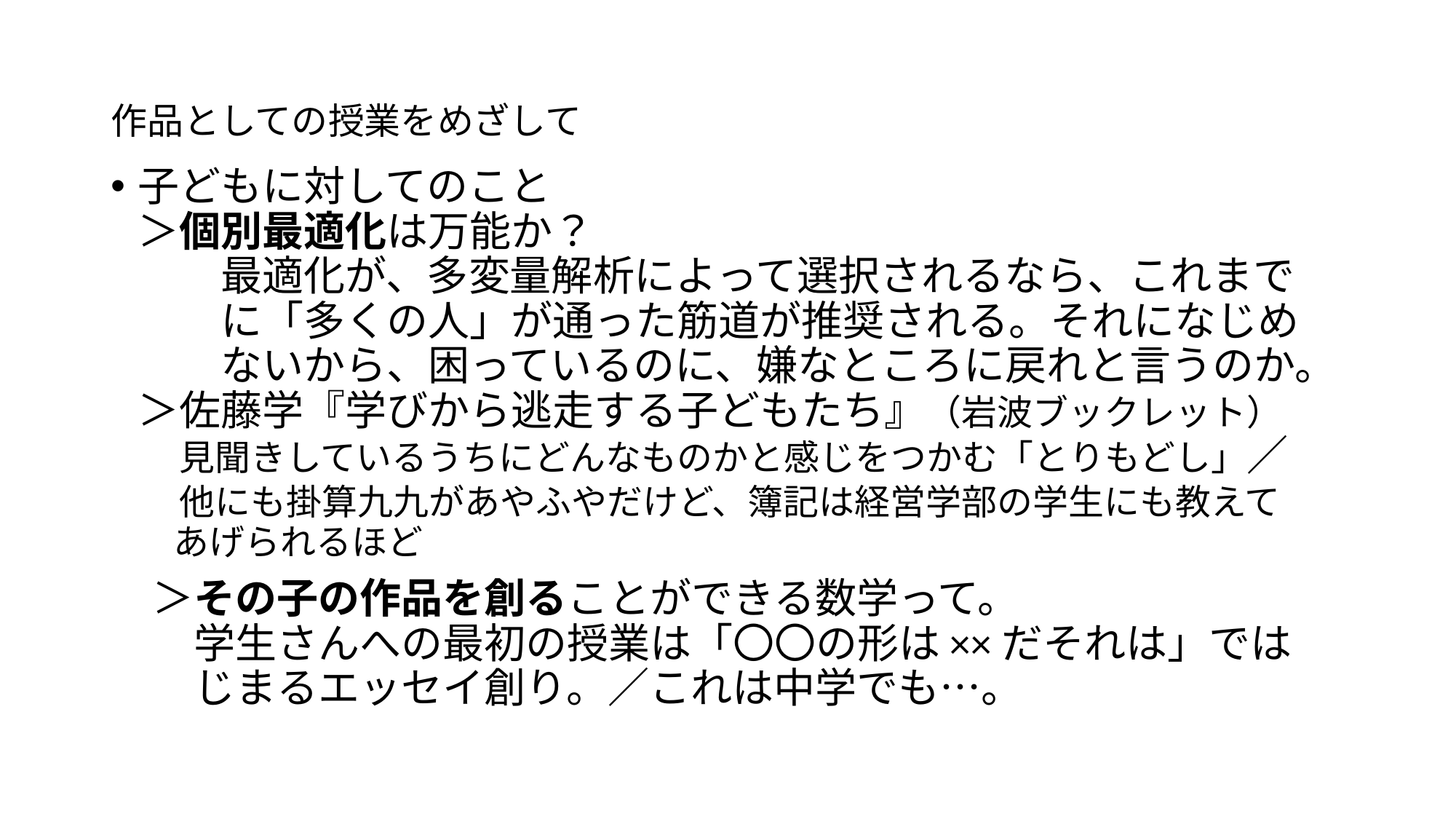

# 作品としての授業をめざして
子どもに対してのこと
＞個別最適化は万能か？
　　最適化が、多変量解析によって選択されるなら、これまで
　　に「多くの人」が通った筋道が推奨される。それになじめ
　　ないから、困っているのに、嫌なところに戻れと言うのか。
＞佐藤学『学びから逃走する子どもたち』（岩波ブックレット）
　見聞きしているうちにどんなものかと感じをつかむ「とりもどし」／　
　他にも掛算九九があやふやだけど、簿記は経営学部の学生にも教えて
　あげられるほど
　＞その子の作品を創ることができる数学って。
　　学生さんへの最初の授業は「〇〇の形は××だそれは」では
　　じまるエッセイ創り。／これは中学でも…。